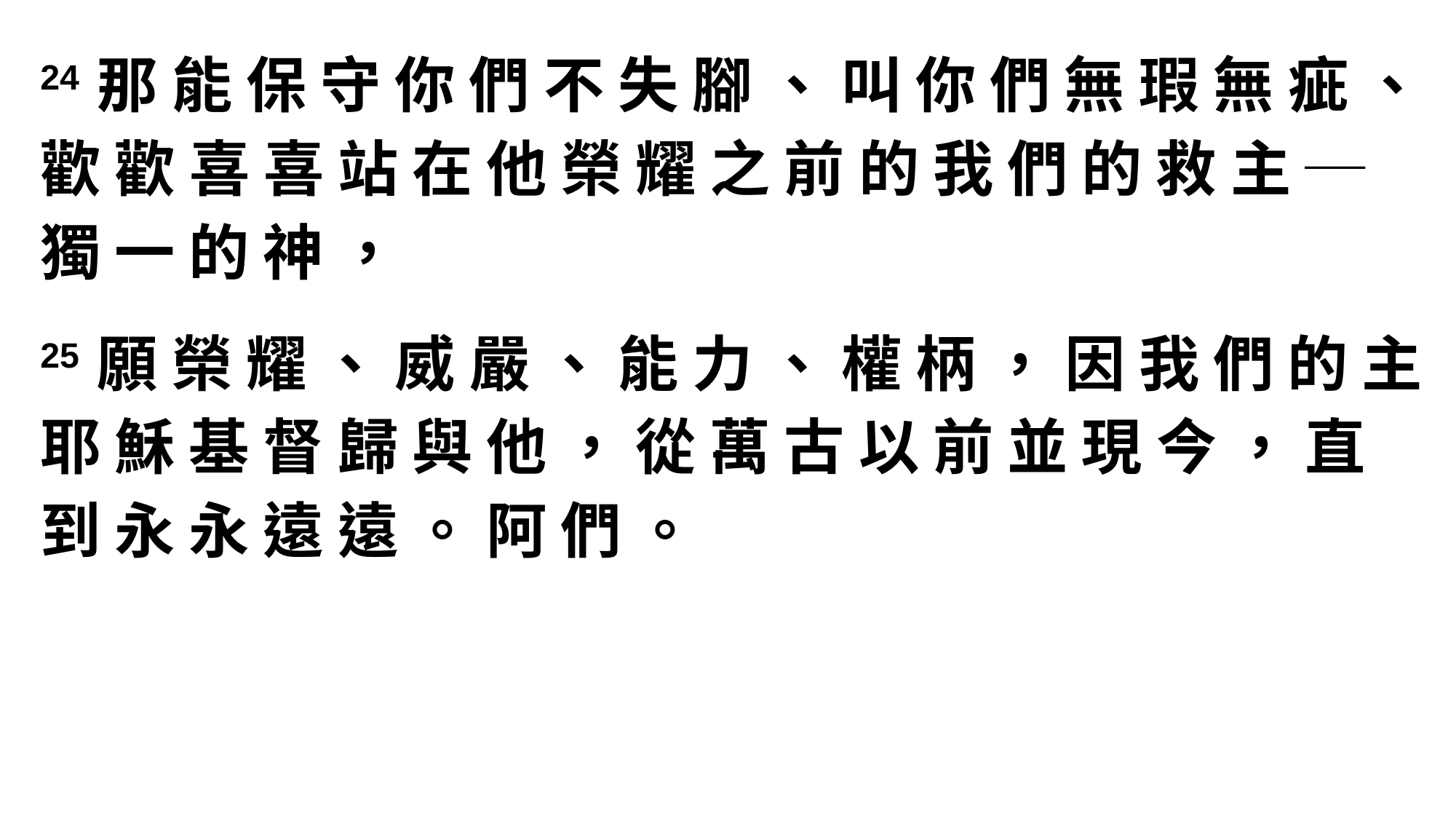

24 那 能 保 守 你 們 不 失 腳 、 叫 你 們 無 瑕 無 疵 、 歡 歡 喜 喜 站 在 他 榮 耀 之 前 的 我 們 的 救 主 ─ 獨 一 的 神 ，
25 願 榮 耀 、 威 嚴 、 能 力 、 權 柄 ， 因 我 們 的 主 耶 穌 基 督 歸 與 他 ， 從 萬 古 以 前 並 現 今 ， 直 到 永 永 遠 遠 。 阿 們 。